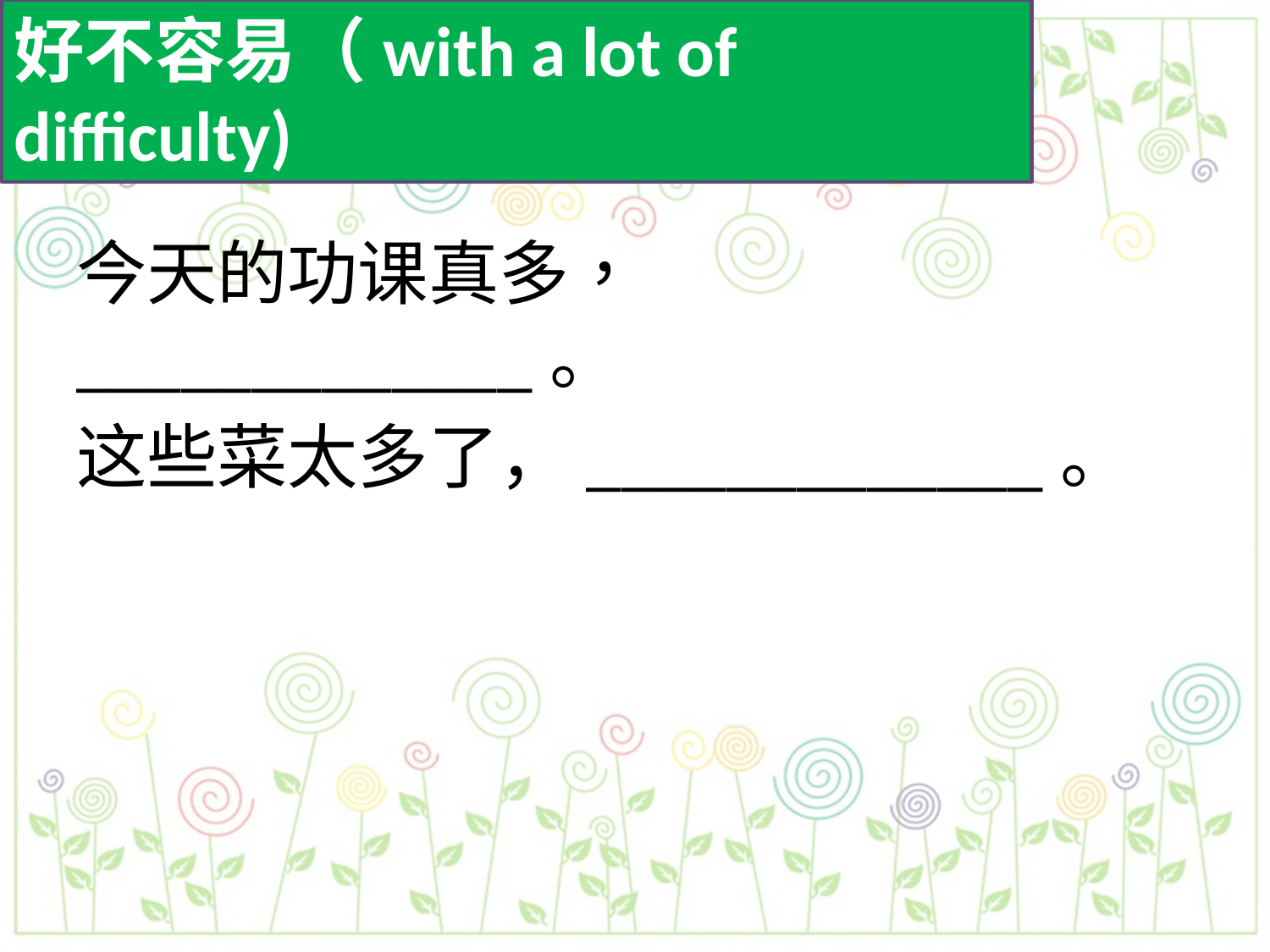

好不容易（with a lot of difficulty)
#
今天的功课真多， _____________。
这些菜太多了，_____________。